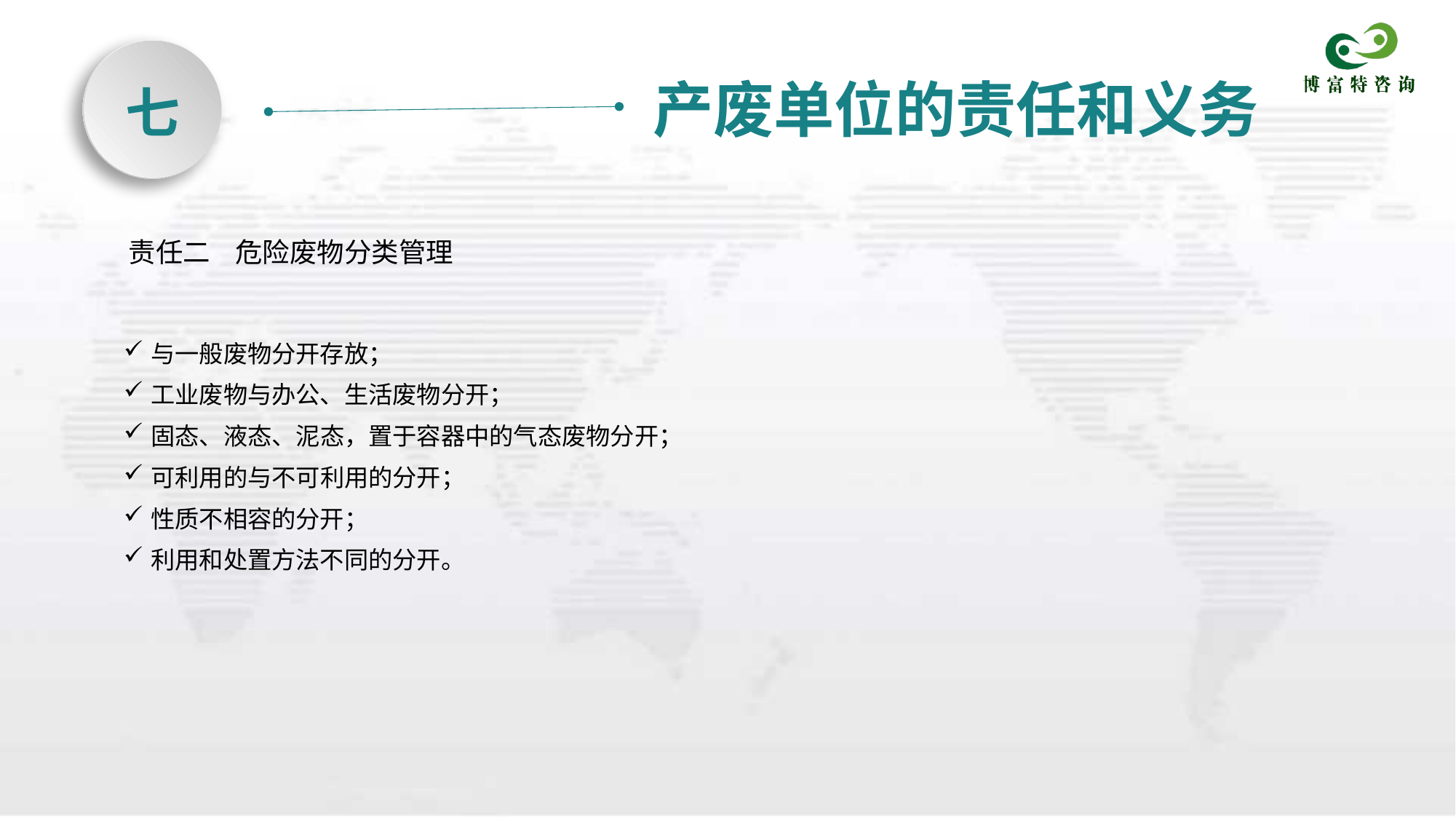

产废单位的责任和义务
七
责任二    危险废物分类管理
与一般废物分开存放；
工业废物与办公、生活废物分开；
固态、液态、泥态，置于容器中的气态废物分开；
可利用的与不可利用的分开；
性质不相容的分开；
利用和处置方法不同的分开。